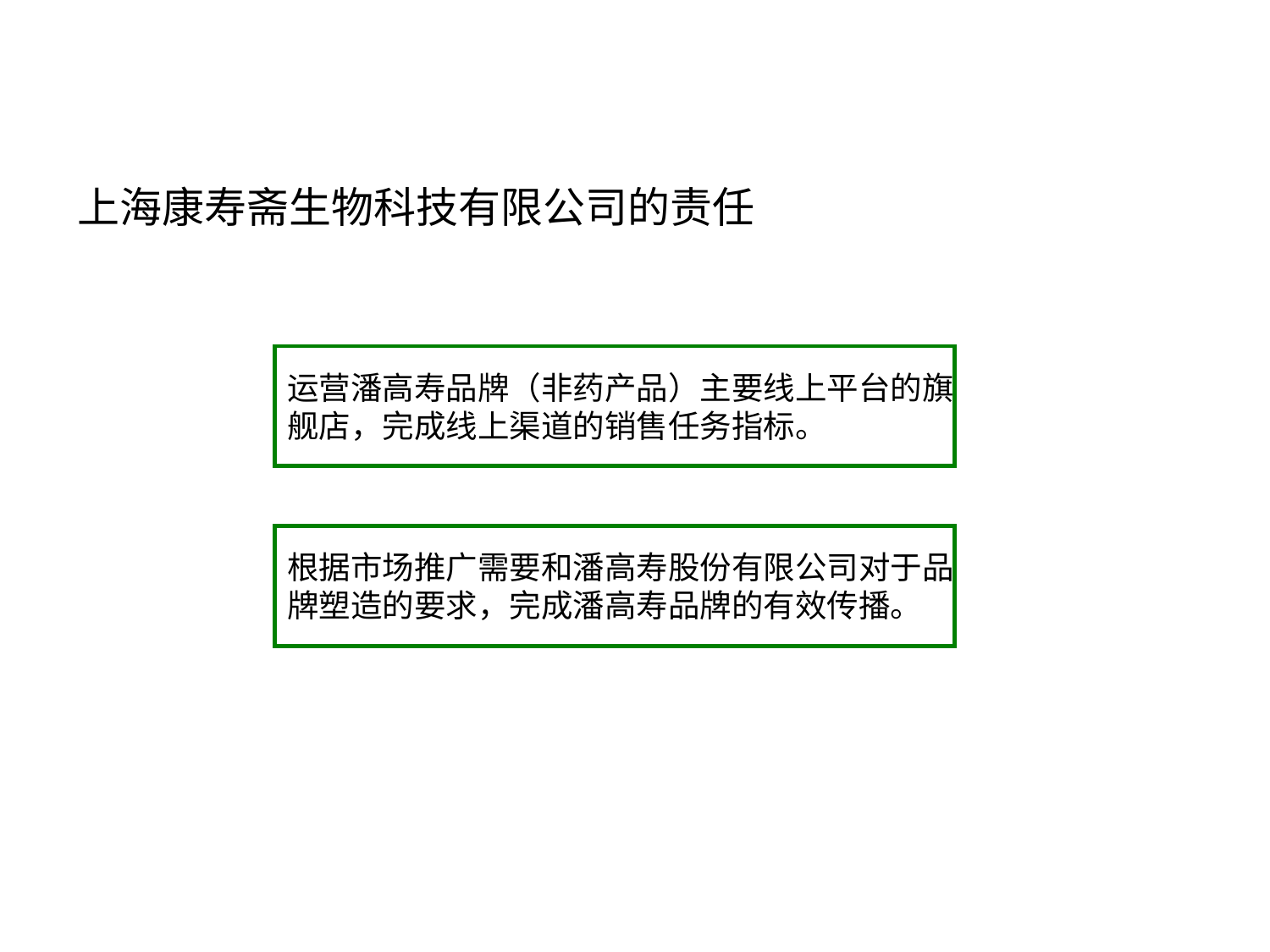

上海康寿斋生物科技有限公司的责任
运营潘高寿品牌（非药产品）主要线上平台的旗
舰店，完成线上渠道的销售任务指标。
根据市场推广需要和潘高寿股份有限公司对于品
牌塑造的要求，完成潘高寿品牌的有效传播。